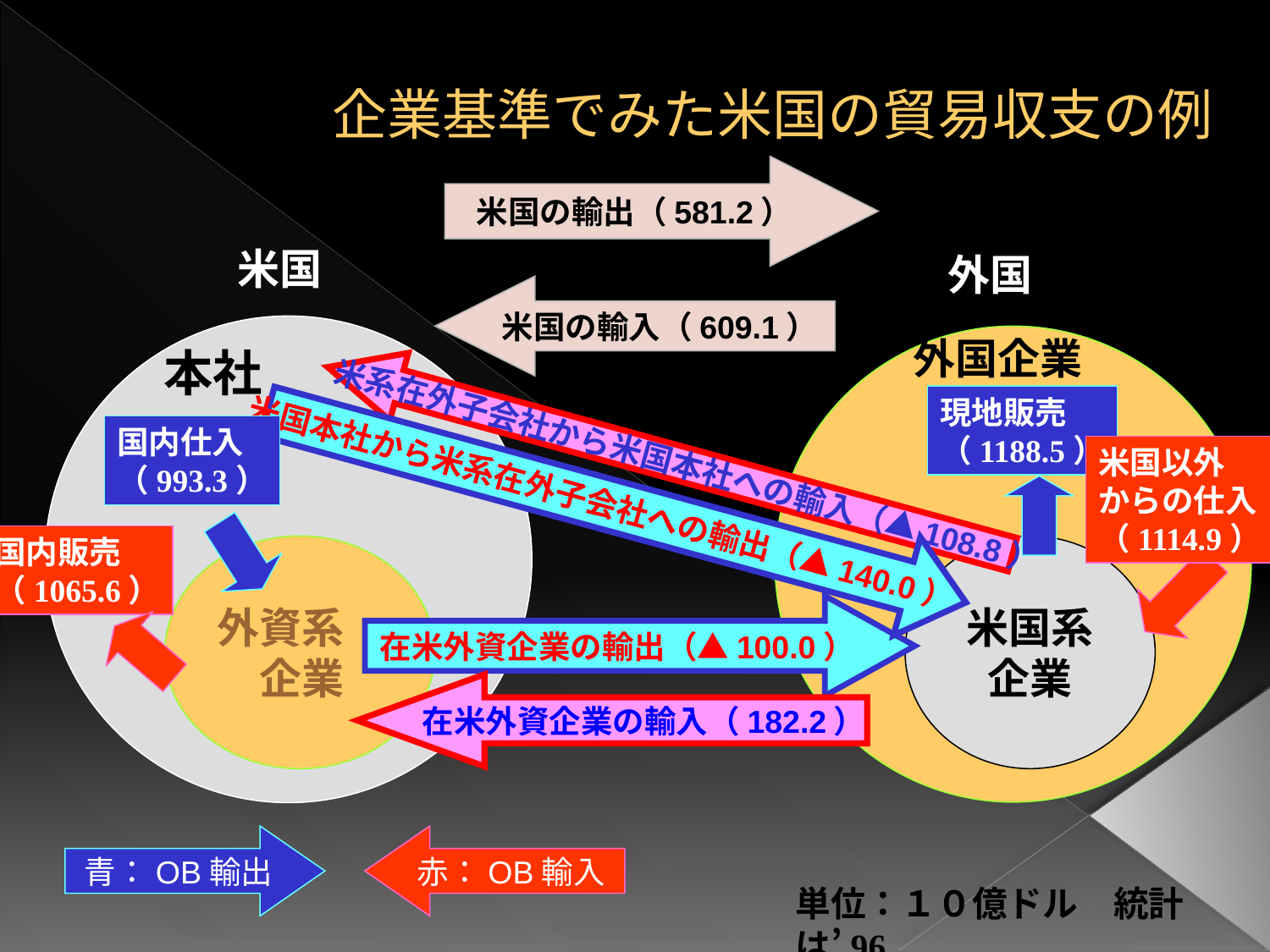

# 企業基準でみた米国の貿易収支の例
米国の輸出（581.2）
米国
外国
米国の輸入（609.1）

外国企業
本社
現地販売
（1188.5）
国内仕入
（993.3）
米系在外子会社から米国本社への輸入（▲108.8）
米国以外
からの仕入
（1114.9）
米国本社から米系在外子会社への輸出（▲140.0）

国内販売
（1065.6）
外資系
　企業
米国系
企業

在米外資企業の輸出（▲100.0）

在米外資企業の輸入（182.2）
青：OB輸出
赤：OB輸入
単位：１０億ドル　統計は’96